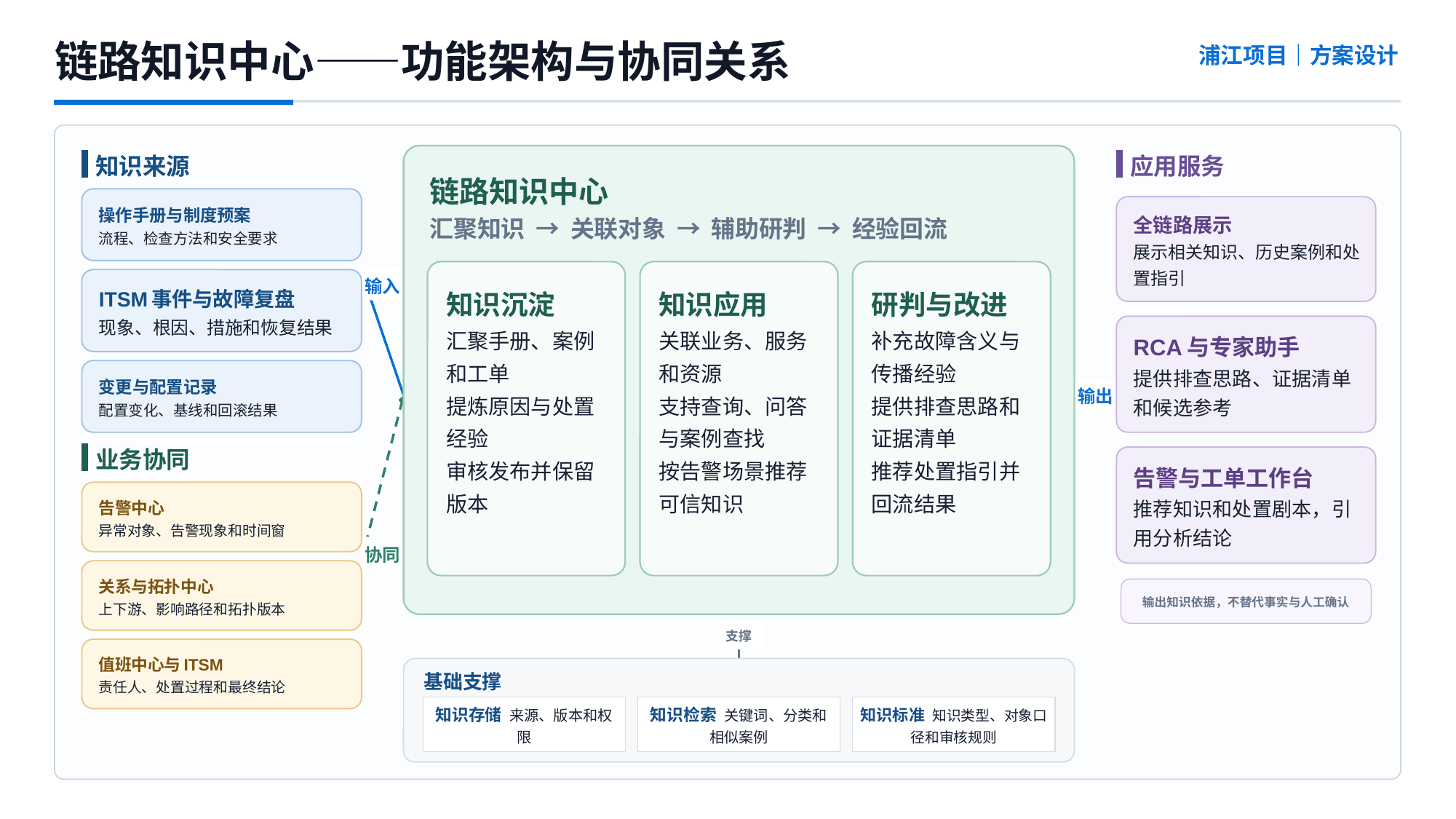

链路知识中心——功能架构与协同关系
浦江项目｜方案设计

知识来源

应用服务

链路知识中心

操作手册与制度预案
流程、检查方法和安全要求
全链路展示
展示相关知识、历史案例和处置指引
汇聚知识  →  关联对象  →  辅助研判  →  经验回流
知识沉淀
汇聚手册、案例和工单
提炼原因与处置经验
审核发布并保留版本
知识应用
关联业务、服务和资源
支持查询、问答与案例查找
按告警场景推荐可信知识
研判与改进
补充故障含义与传播经验
提供排查思路和证据清单
推荐处置指引并回流结果
输入
ITSM事件与故障复盘
现象、根因、措施和恢复结果
RCA与专家助手
提供排查思路、证据清单和候选参考
变更与配置记录
配置变化、基线和回滚结果
输出
业务协同

告警与工单工作台
推荐知识和处置剧本，引用分析结论
告警中心
异常对象、告警现象和时间窗
协同
关系与拓扑中心
上下游、影响路径和拓扑版本
输出知识依据，不替代事实与人工确认
支撑
值班中心与ITSM
责任人、处置过程和最终结论

基础支撑

知识存储  来源、版本和权限
知识检索  关键词、分类和相似案例
知识标准  知识类型、对象口径和审核规则